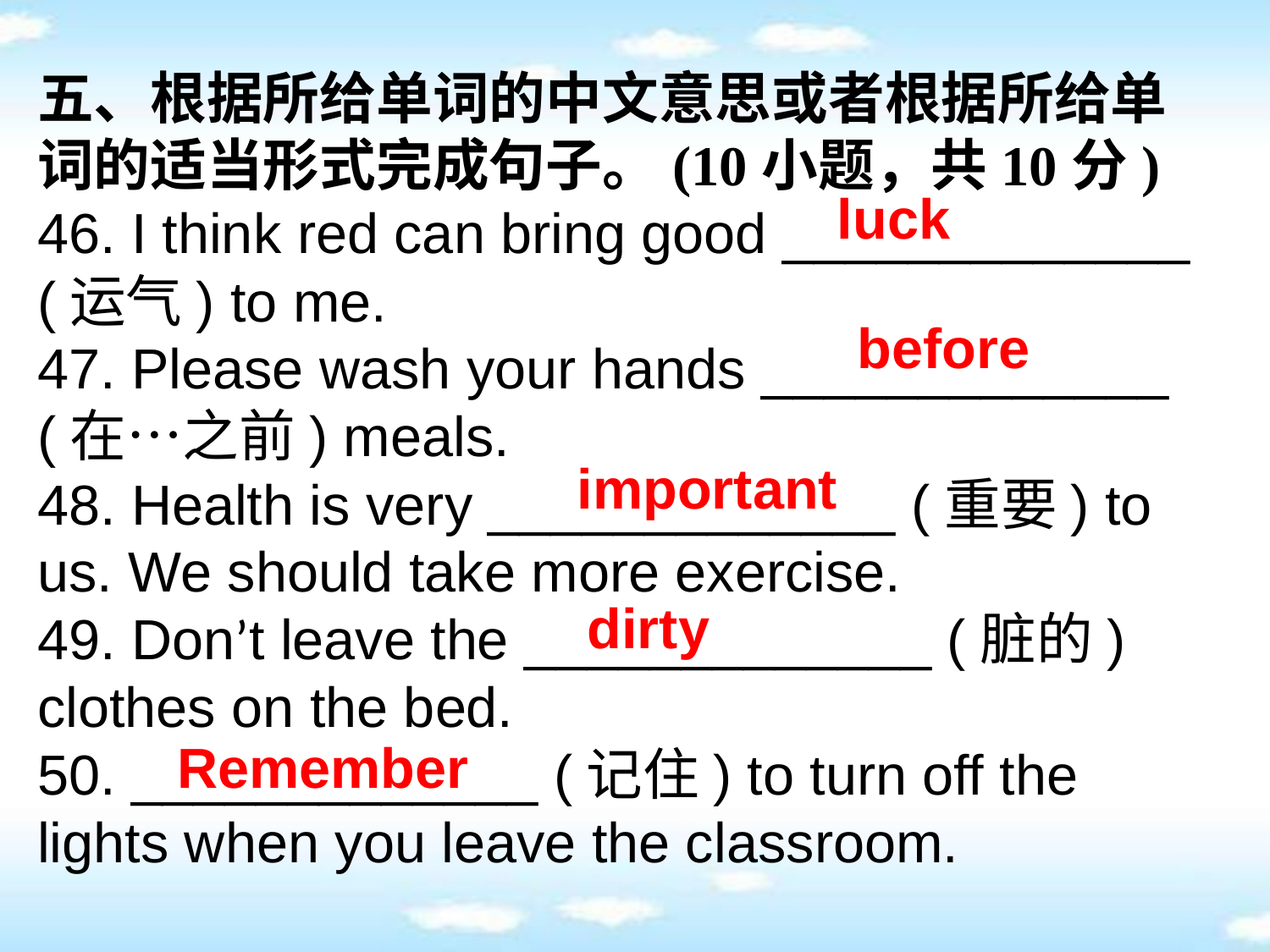

五、根据所给单词的中文意思或者根据所给单词的适当形式完成句子。(10小题，共10分)
46. I think red can bring good _____________ (运气) to me.
47. Please wash your hands _____________ (在…之前) meals.
48. Health is very _____________ (重要) to us. We should take more exercise.
49. Don’t leave the _____________ (脏的) clothes on the bed.
50. _____________ (记住) to turn off the lights when you leave the classroom.
luck
before
important
dirty
Remember